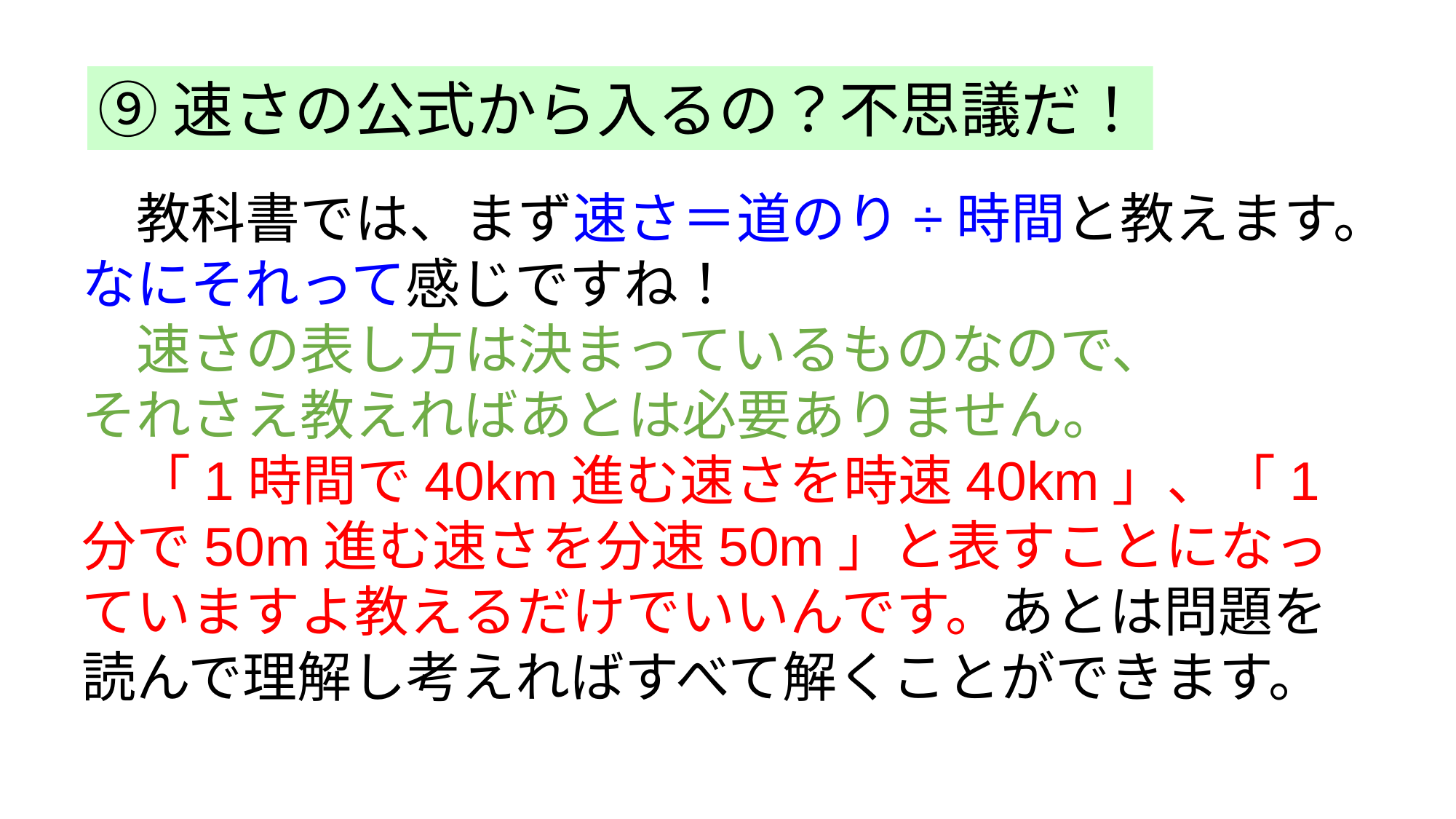

⑨速さの公式から入るの？不思議だ！
　教科書では、まず速さ＝道のり÷時間と教えます。なにそれって感じですね！
　速さの表し方は決まっているものなので、
それさえ教えればあとは必要ありません。
　「1時間で40km進む速さを時速40km」、「1分で50m進む速さを分速50m」と表すことになっていますよ教えるだけでいいんです。あとは問題を読んで理解し考えればすべて解くことができます。